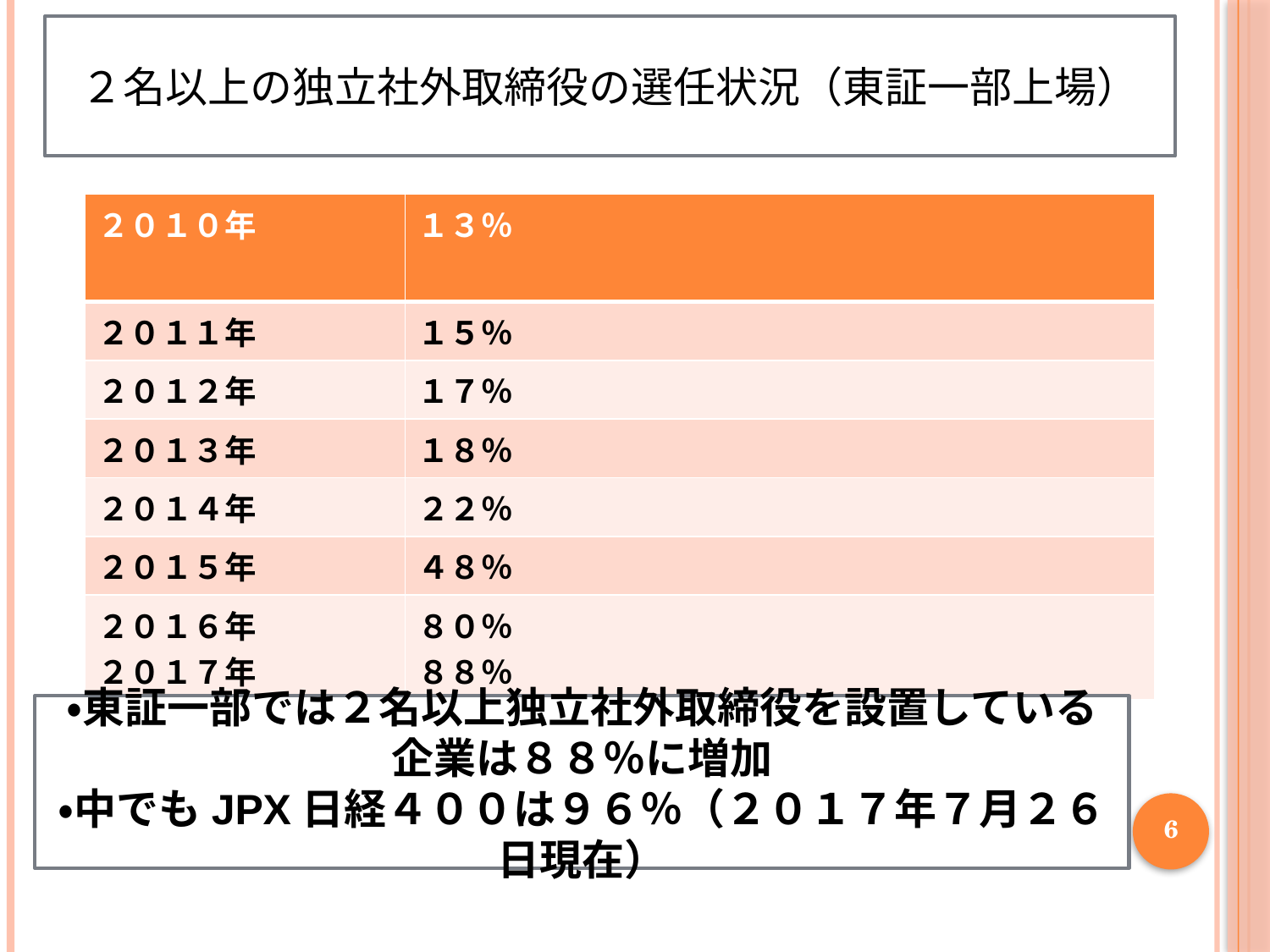

２名以上の独立社外取締役の選任状況（東証一部上場）
| ２０１０年 | １３％ |
| --- | --- |
| ２０１１年 | １５％ |
| ２０１２年 | １７％ |
| ２０１３年 | １８％ |
| ２０１４年 | ２２％ |
| ２０１５年 | ４８％ |
| ２０１６年 ２０１７年 | ８０％ ８８％ |
|  | 2010年 |
| --- | --- |
|  | 2011年 |
|  | 2012年 |
|  | 2013年 |
|  | 2014年 |
|  | 2015年 |
|  | 2016年 |
・東証一部では２名以上独立社外取締役を設置している企業は８８％に増加
・中でもJPX日経４００は９６％（２０１７年７月２６日現在）
6